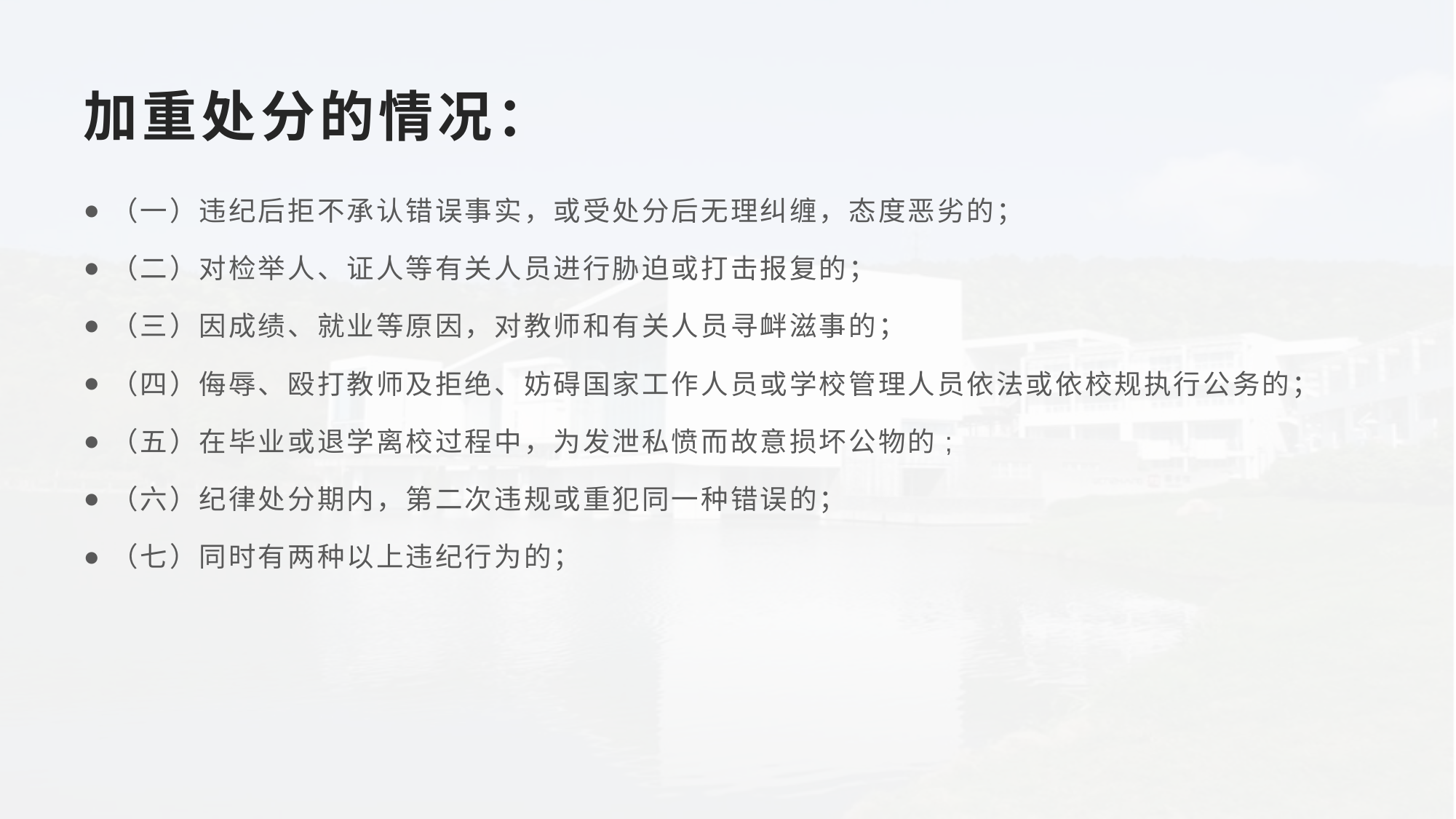

# 加重处分的情况：
（一）违纪后拒不承认错误事实，或受处分后无理纠缠，态度恶劣的；
（二）对检举人、证人等有关人员进行胁迫或打击报复的；
（三）因成绩、就业等原因，对教师和有关人员寻衅滋事的；
（四）侮辱、殴打教师及拒绝、妨碍国家工作人员或学校管理人员依法或依校规执行公务的；
（五）在毕业或退学离校过程中，为发泄私愤而故意损坏公物的;
（六）纪律处分期内，第二次违规或重犯同一种错误的；
（七）同时有两种以上违纪行为的；